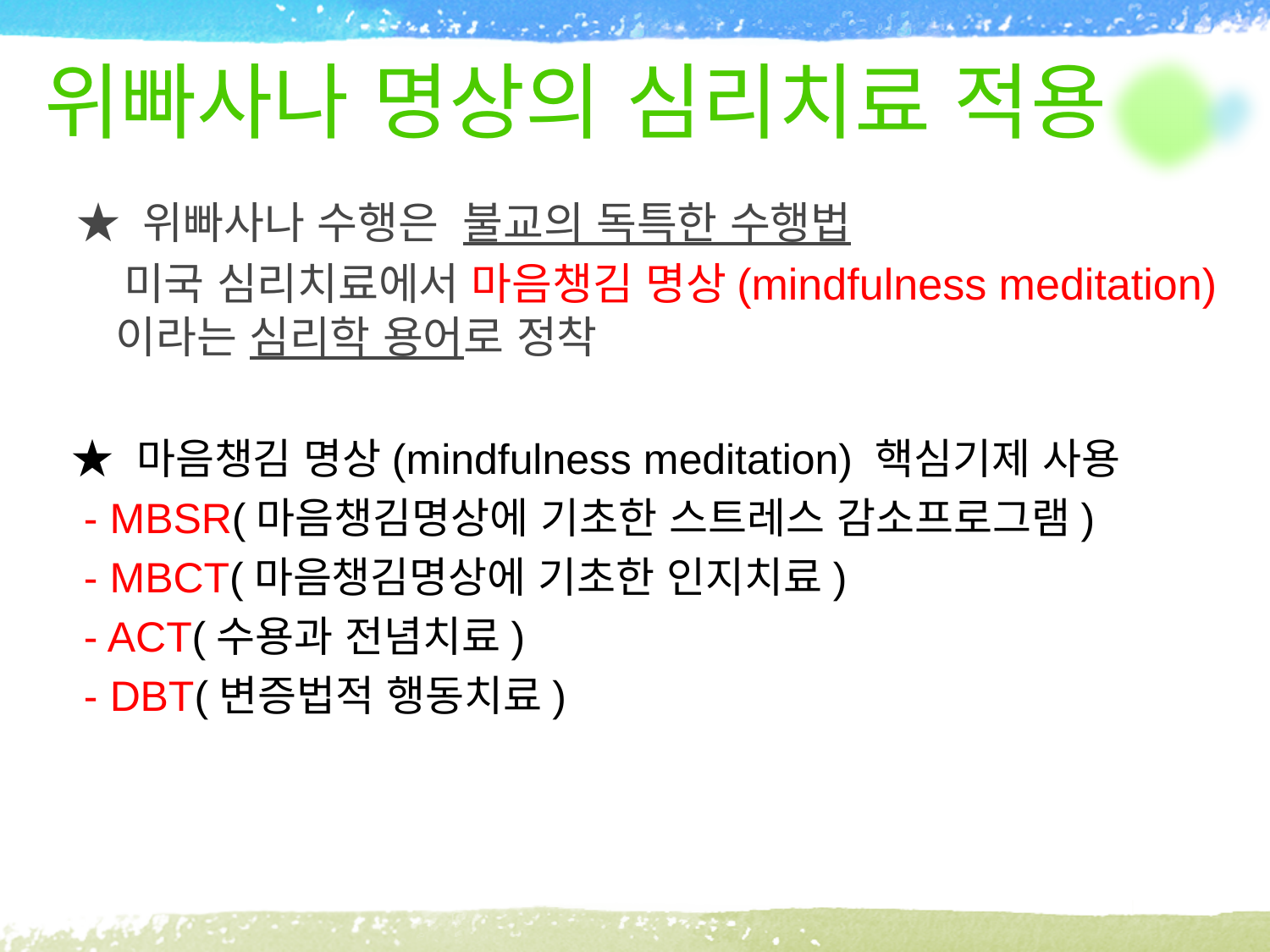

# 위빠사나 명상의 심리치료 적용
★ 위빠사나 수행은  불교의 독특한 수행법
   미국 심리치료에서 마음챙김 명상(mindfulness meditation)이라는 심리학 용어로 정착

     ★ 마음챙김 명상(mindfulness meditation) 핵심기제 사용
      - MBSR(마음챙김명상에 기초한 스트레스 감소프로그램)
      - MBCT(마음챙김명상에 기초한 인지치료)
      - ACT(수용과 전념치료)
      - DBT(변증법적 행동치료)